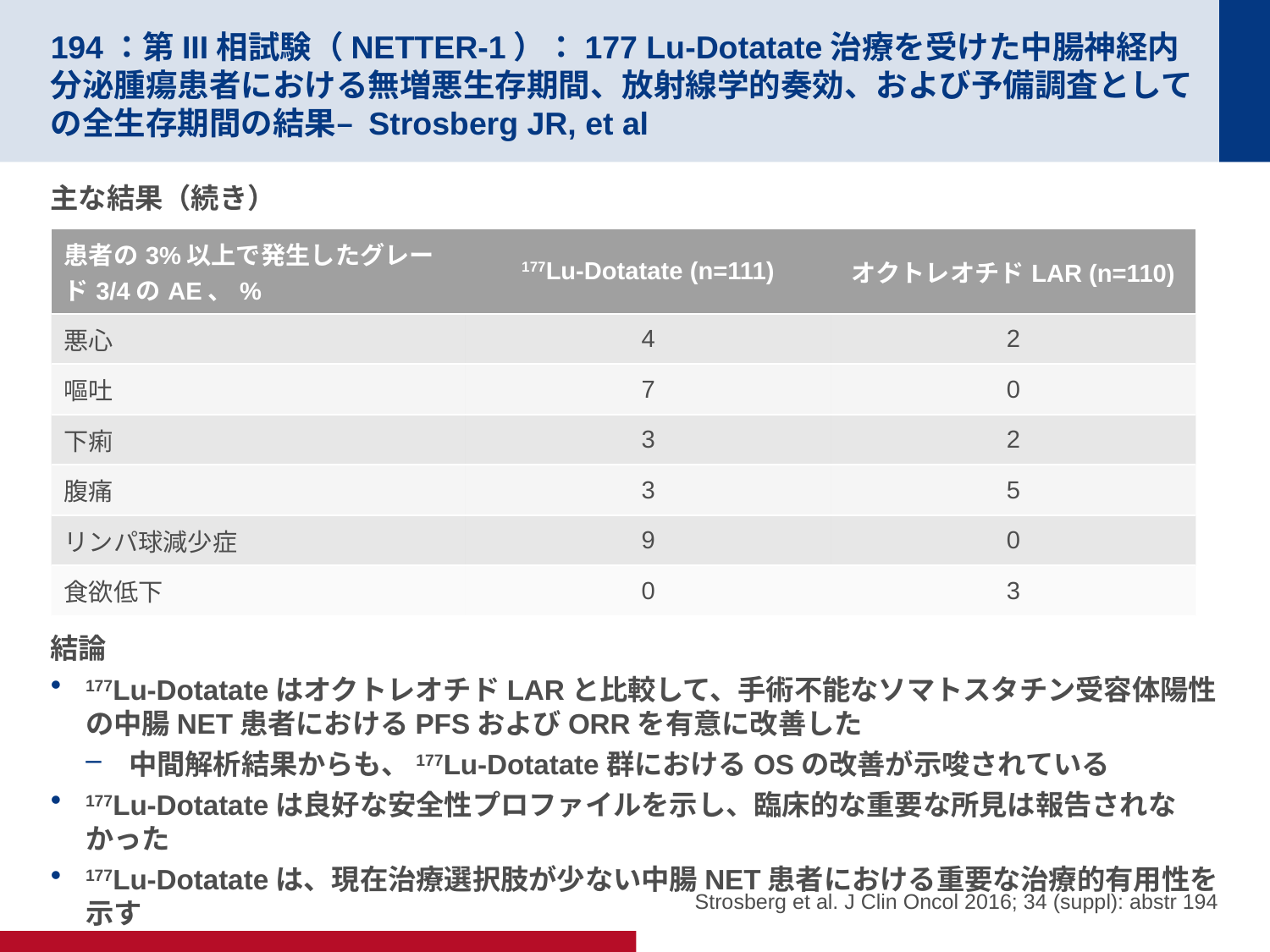

# 194：第III相試験（NETTER-1）：177 Lu-Dotatate治療を受けた中腸神経内分泌腫瘍患者における無増悪生存期間、放射線学的奏効、および予備調査としての全生存期間の結果– Strosberg JR, et al
主な結果（続き）

結論
177Lu-DotatateはオクトレオチドLARと比較して、手術不能なソマトスタチン受容体陽性の中腸NET患者におけるPFSおよびORRを有意に改善した
中間解析結果からも、177Lu-Dotatate群におけるOSの改善が示唆されている
177Lu-Dotatateは良好な安全性プロファイルを示し、臨床的な重要な所見は報告されなかった
177Lu-Dotatateは、現在治療選択肢が少ない中腸NET患者における重要な治療的有用性を示す
| 患者の3%以上で発生したグレード3/4のAE、% | 177Lu-Dotatate (n=111) | オクトレオチドLAR (n=110) |
| --- | --- | --- |
| 悪心 | 4 | 2 |
| 嘔吐 | 7 | 0 |
| 下痢 | 3 | 2 |
| 腹痛 | 3 | 5 |
| リンパ球減少症 | 9 | 0 |
| 食欲低下 | 0 | 3 |
Strosberg et al. J Clin Oncol 2016; 34 (suppl): abstr 194